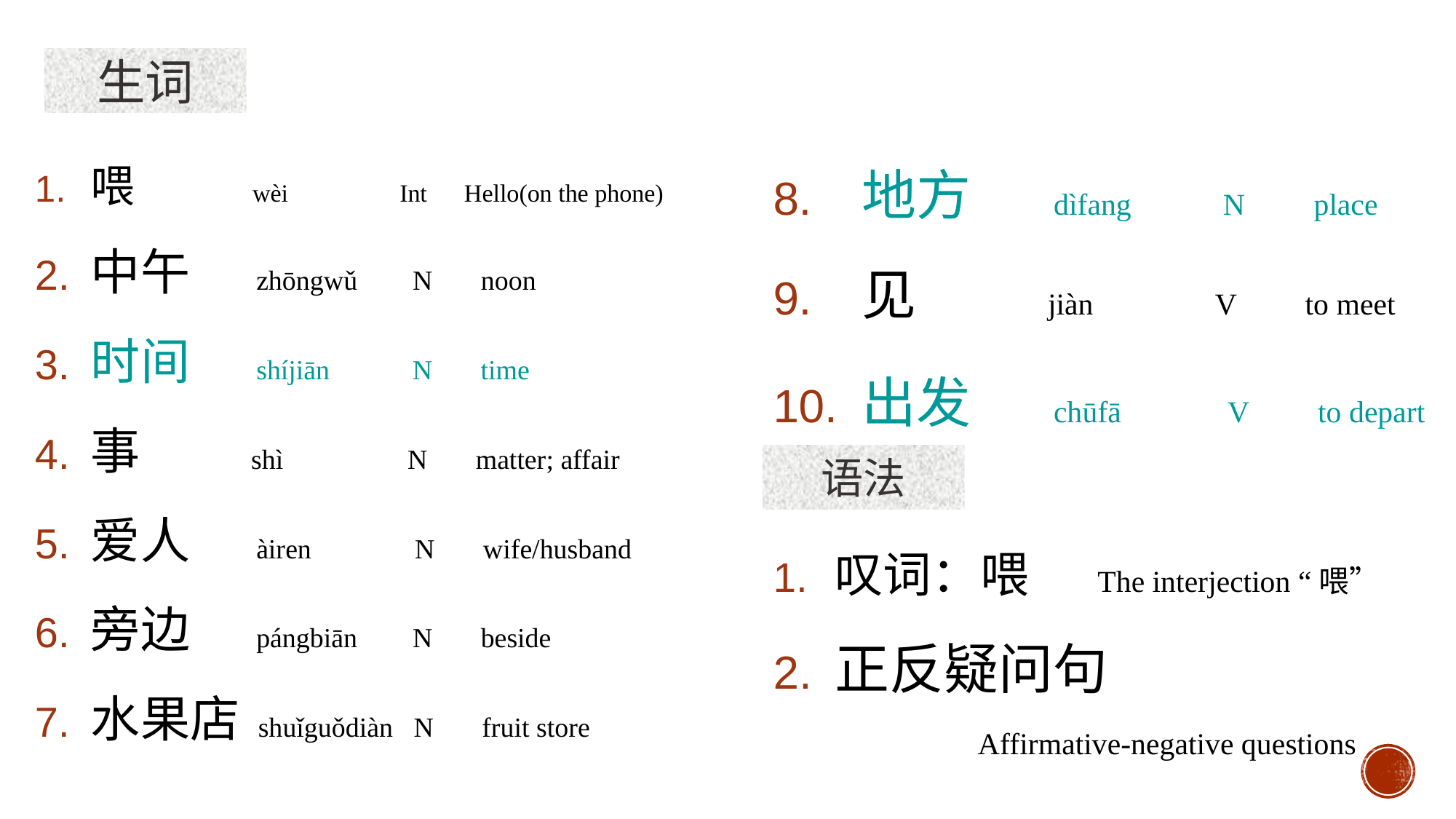

生词
地方     dìfang            N         place
见               jiàn                V         to meet
出发     chūfā              V         to depart
喂           wèi                  Int      Hello(on the phone)
中午     zhōngwǔ        N       noon
时间     shíjiān            N       time
事         shì                  N       matter; affair
爱人     àiren               N       wife/husband
旁边     pángbiān        N       beside
水果店  shuǐguǒdiàn   N       fruit store
语法
叹词：喂      The interjection “喂”
正反疑问句
               Affirmative-negative questions